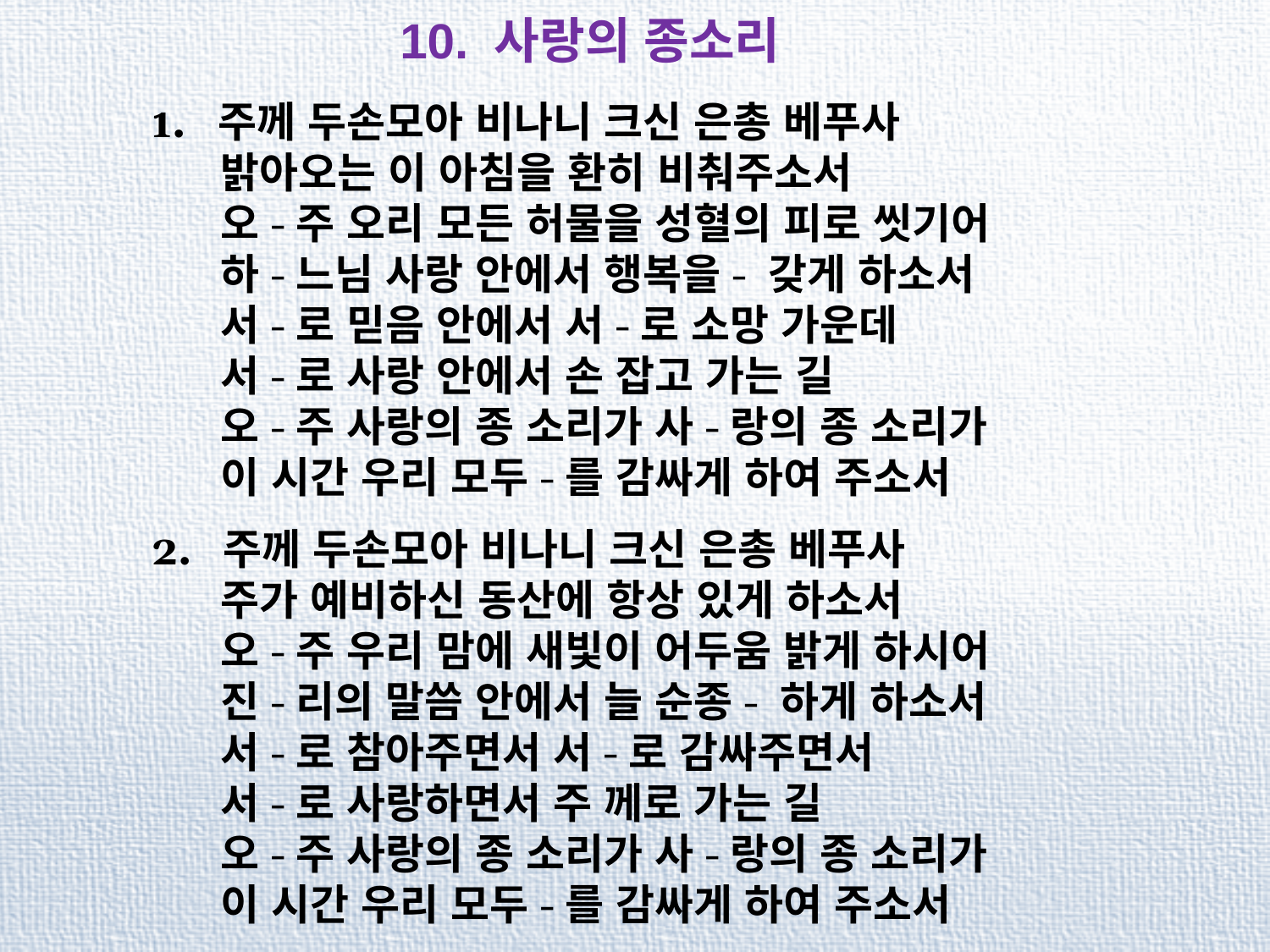

10. 사랑의 종소리
1.  주께 두손모아 비나니 크신 은총 베푸사
     밝아오는 이 아침을 환히 비춰주소서
     오-주 오리 모든 허물을 성혈의 피로 씻기어
     하-느님 사랑 안에서 행복을- 갖게 하소서
     서-로 믿음 안에서 서-로 소망 가운데
     서-로 사랑 안에서 손 잡고 가는 길
     오-주 사랑의 종 소리가 사-랑의 종 소리가
     이 시간 우리 모두-를 감싸게 하여 주소서

2.  주께 두손모아 비나니 크신 은총 베푸사
     주가 예비하신 동산에 항상 있게 하소서
     오-주 우리 맘에 새빛이 어두움 밝게 하시어
     진-리의 말씀 안에서 늘 순종- 하게 하소서
     서-로 참아주면서 서-로 감싸주면서
     서-로 사랑하면서 주 께로 가는 길
     오-주 사랑의 종 소리가 사-랑의 종 소리가
     이 시간 우리 모두-를 감싸게 하여 주소서